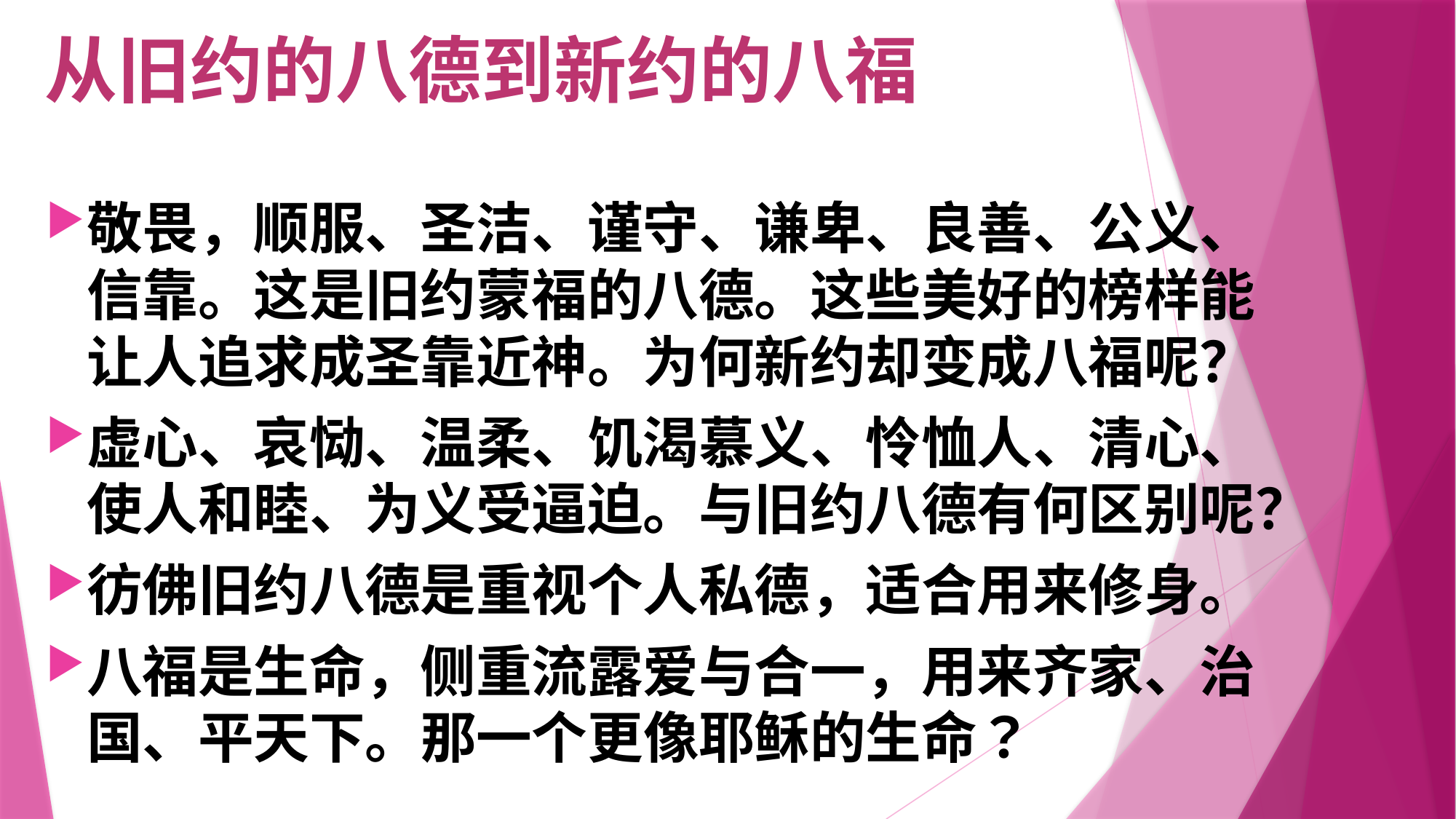

# 从旧约的八德到新约的八福
敬畏，顺服、圣洁、谨守、谦卑、良善、公义、信靠。这是旧约蒙福的八德。这些美好的榜样能让人追求成圣靠近神。为何新约却变成八福呢？
虚心、哀恸、温柔、饥渴慕义、怜恤人、清心、使人和睦、为义受逼迫。与旧约八德有何区别呢？
彷佛旧约八德是重视个人私德，适合用来修身。
八福是生命，侧重流露爱与合一，用来齐家、治国、平天下。那一个更像耶稣的生命？